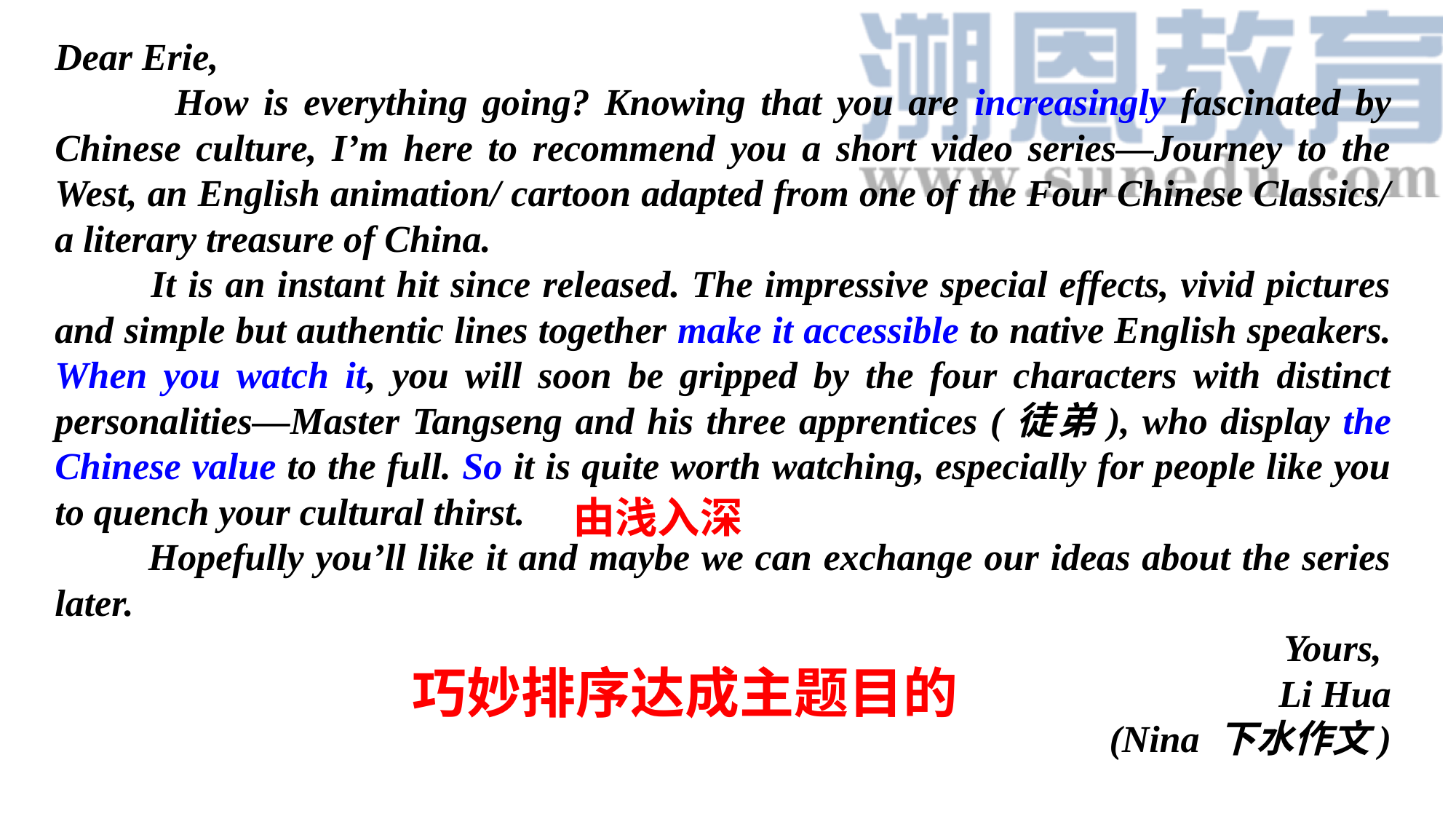

Dear Erie,
        How is everything going? Knowing that you are increasingly fascinated by Chinese culture, I’m here to recommend you a short video series—Journey to the West, an English animation/ cartoon adapted from one of the Four Chinese Classics/ a literary treasure of China.
        It is an instant hit since released. The impressive special effects, vivid pictures and simple but authentic lines together make it accessible to native English speakers. When you watch it, you will soon be gripped by the four characters with distinct personalities—Master Tangseng and his three apprentices (徒弟), who display the Chinese value to the full. So it is quite worth watching, especially for people like you to quench your cultural thirst.
        Hopefully you’ll like it and maybe we can exchange our ideas about the series later.
Yours,
Li Hua
(Nina 下水作文)
由浅入深
巧妙排序达成主题目的